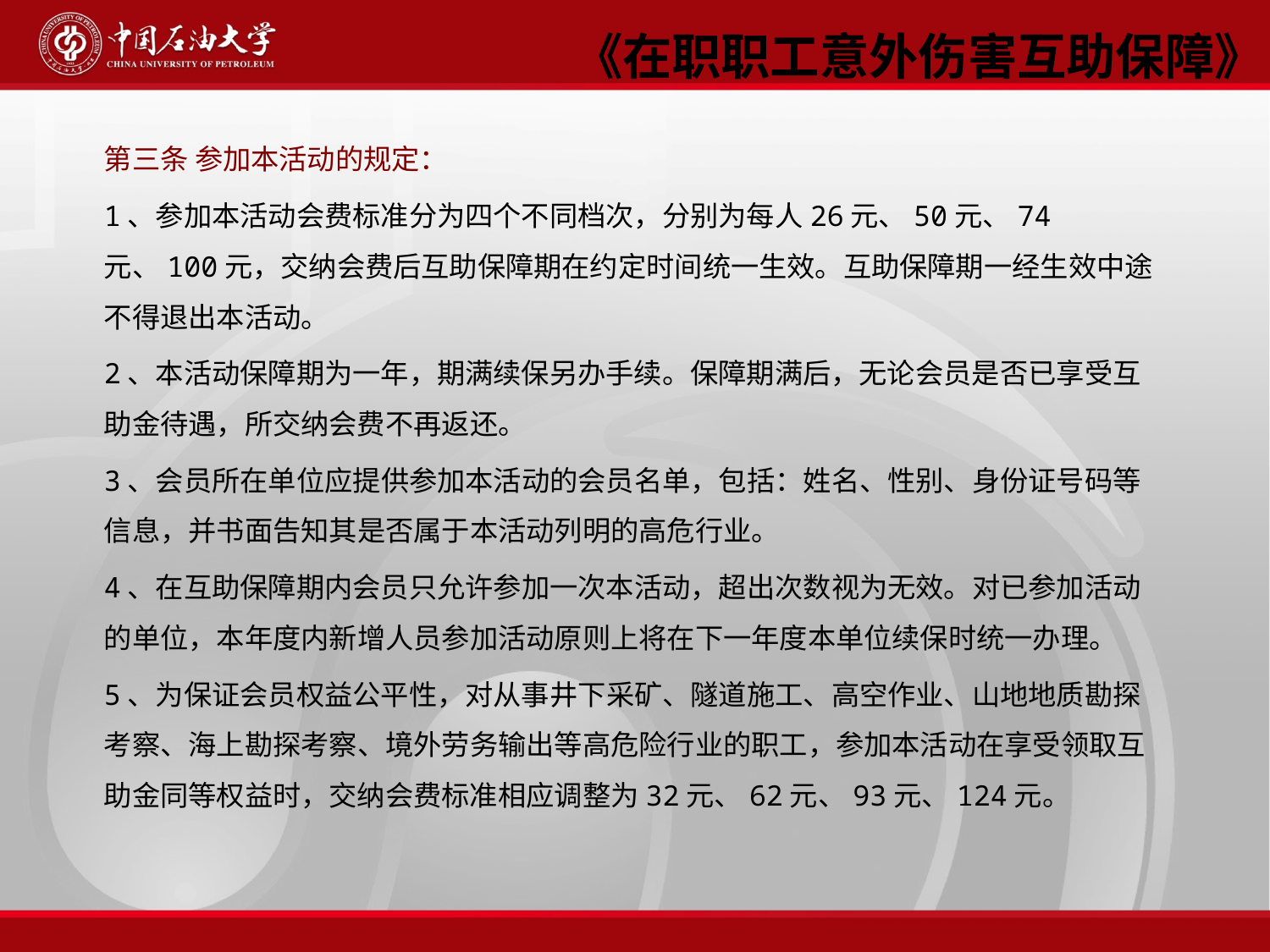

《在职职工意外伤害互助保障》
第三条 参加本活动的规定：
1、参加本活动会费标准分为四个不同档次，分别为每人26元、50元、74元、100元，交纳会费后互助保障期在约定时间统一生效。互助保障期一经生效中途不得退出本活动。
2、本活动保障期为一年，期满续保另办手续。保障期满后，无论会员是否已享受互助金待遇，所交纳会费不再返还。
3、会员所在单位应提供参加本活动的会员名单，包括：姓名、性别、身份证号码等信息，并书面告知其是否属于本活动列明的高危行业。
4、在互助保障期内会员只允许参加一次本活动，超出次数视为无效。对已参加活动的单位，本年度内新增人员参加活动原则上将在下一年度本单位续保时统一办理。
5、为保证会员权益公平性，对从事井下采矿、隧道施工、高空作业、山地地质勘探考察、海上勘探考察、境外劳务输出等高危险行业的职工，参加本活动在享受领取互助金同等权益时，交纳会费标准相应调整为32元、62元、93元、124元。